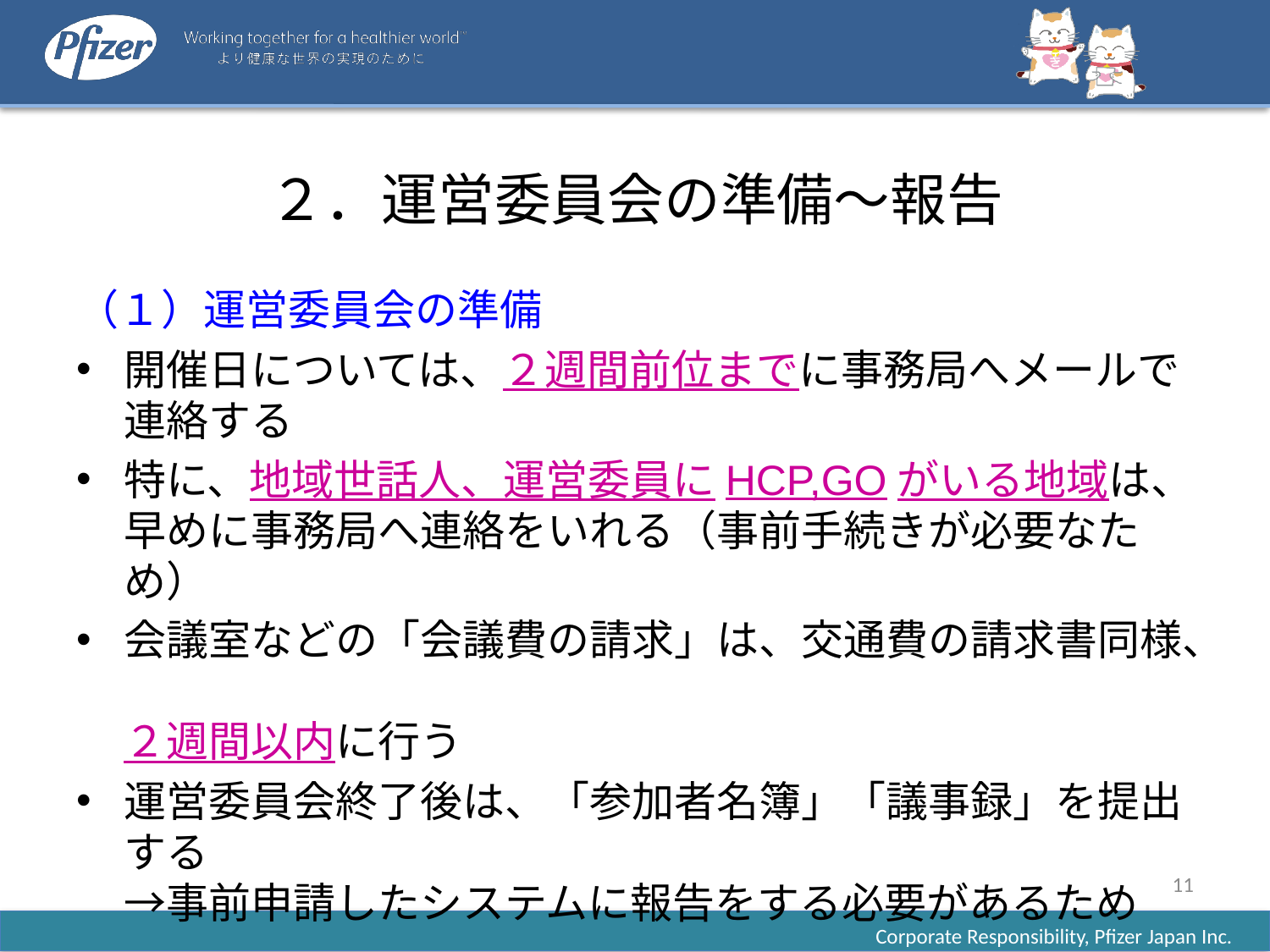

# ２．運営委員会の準備～報告
（１）運営委員会の準備
開催日については、２週間前位までに事務局へメールで連絡する
特に、地域世話人、運営委員にHCP,GOがいる地域は、早めに事務局へ連絡をいれる（事前手続きが必要なため）
会議室などの「会議費の請求」は、交通費の請求書同様、
２週間以内に行う
運営委員会終了後は、「参加者名簿」「議事録」を提出する
→事前申請したシステムに報告をする必要があるため

11